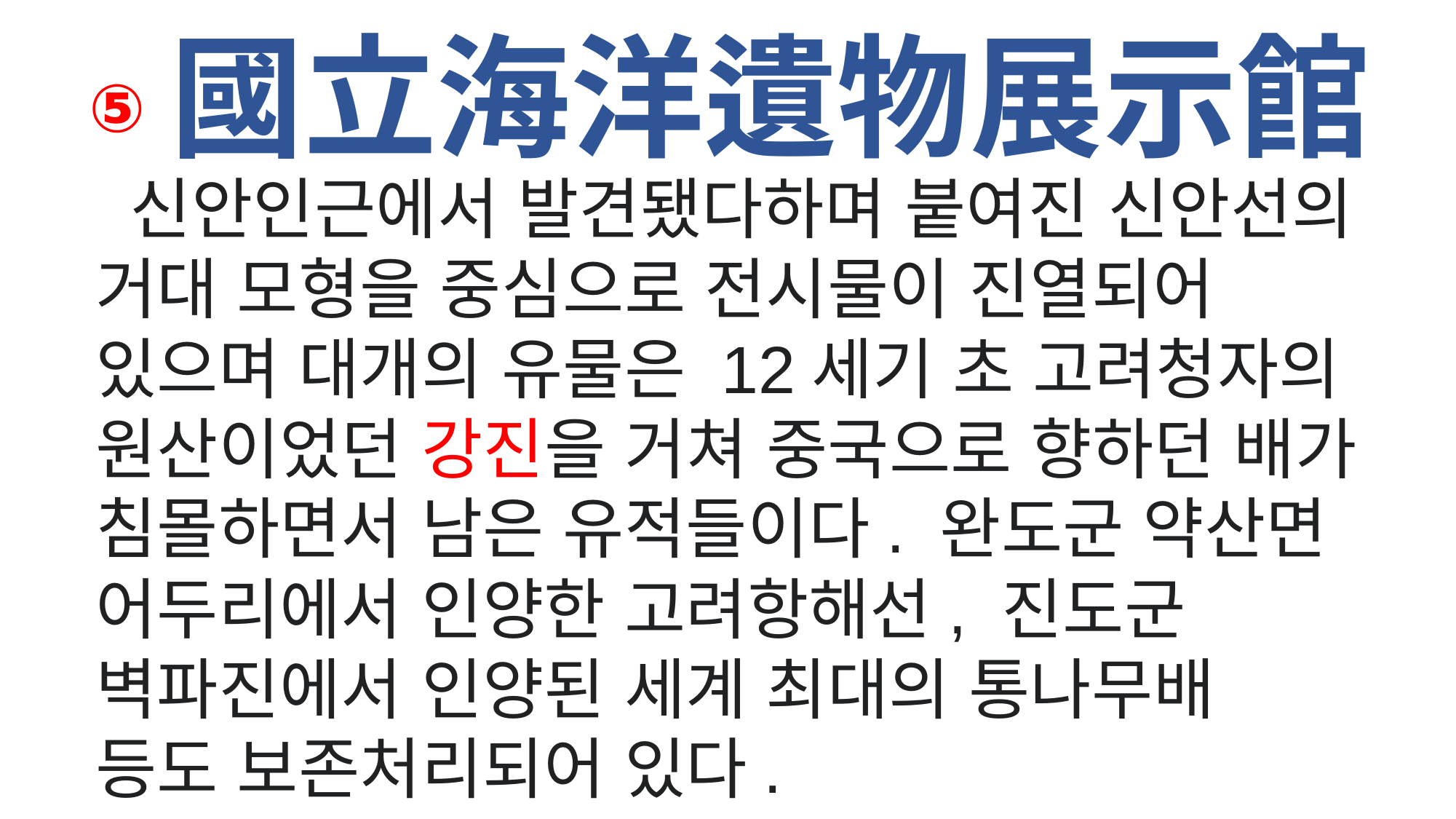

⑤
國立海洋遺物展示館
 신안인근에서 발견됐다하며 붙여진 신안선의
거대 모형을 중심으로 전시물이 진열되어
있으며 대개의 유물은 12세기 초 고려청자의
원산이었던 강진을 거쳐 중국으로 향하던 배가
침몰하면서 남은 유적들이다. 완도군 약산면
어두리에서 인양한 고려항해선, 진도군
벽파진에서 인양된 세계 최대의 통나무배
등도 보존처리되어 있다.